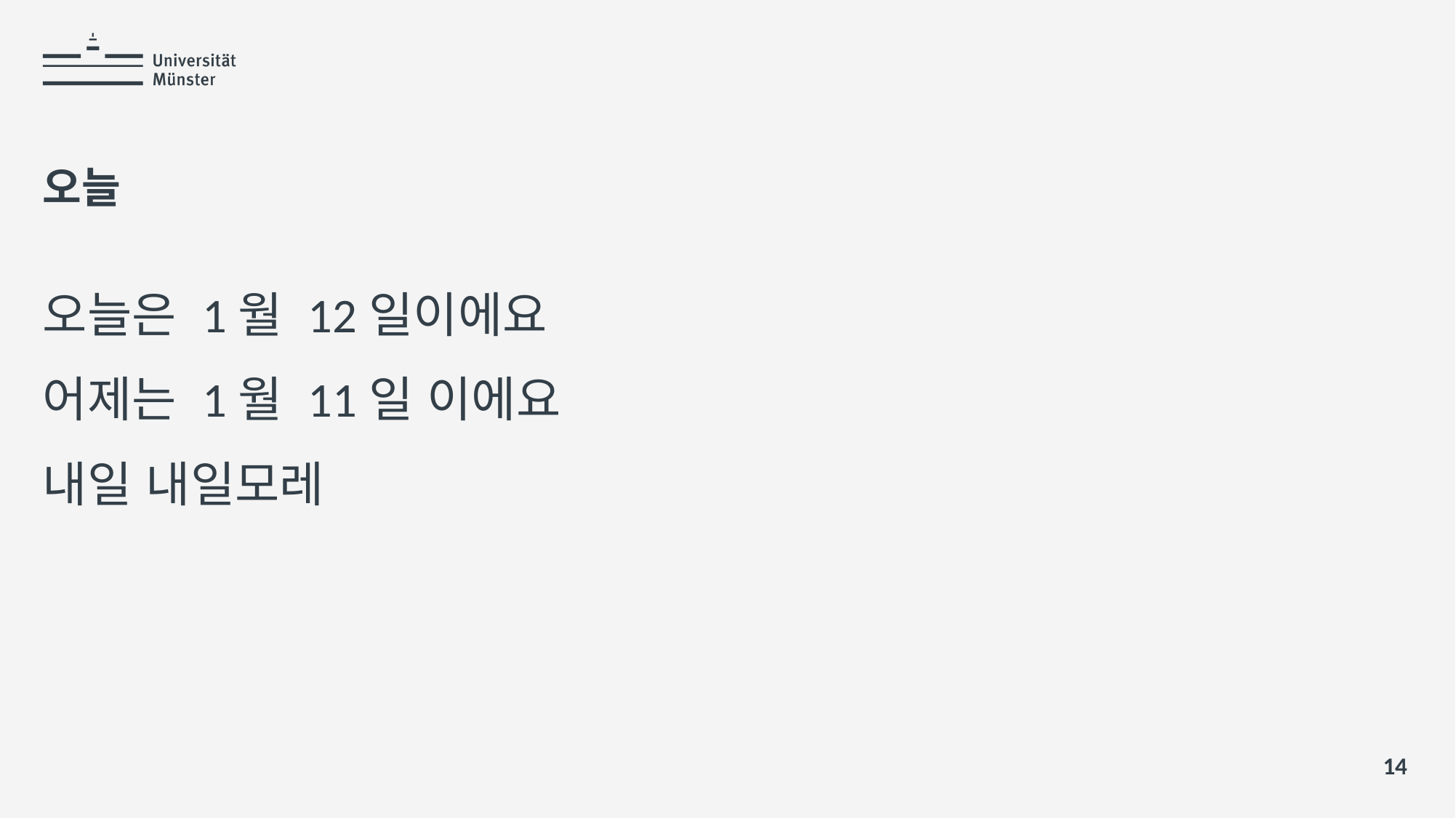

Hier steht der Titel der Präsentation
Name: der Referentin / des Referenten
# 오늘
오늘은 1월 12일이에요
어제는 1월 11일 이에요
내일 내일모레

14